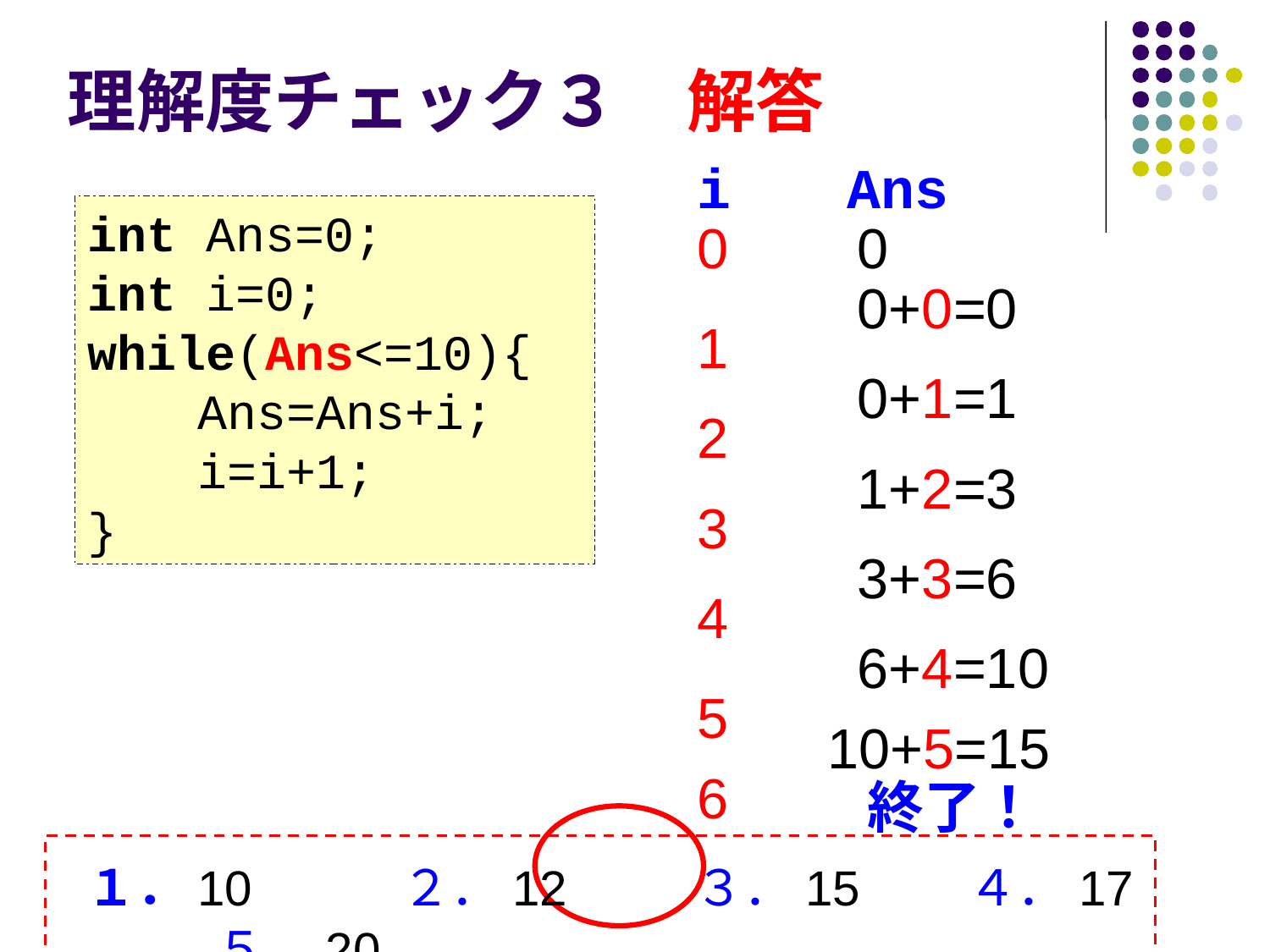

# 理解度チェック３　解答
i
Ans
int Ans=0;
int i=0;
while(Ans<=10){
　　Ans=Ans+i;
　　i=i+1;
}
0
0
0+0=0
1
0+1=1
2
1+2=3
3
3+3=6
4
6+4=10
5
10+5=15
6
終了！

 １．10    　   ２．12    　 ３．15       ４．17       ５．20